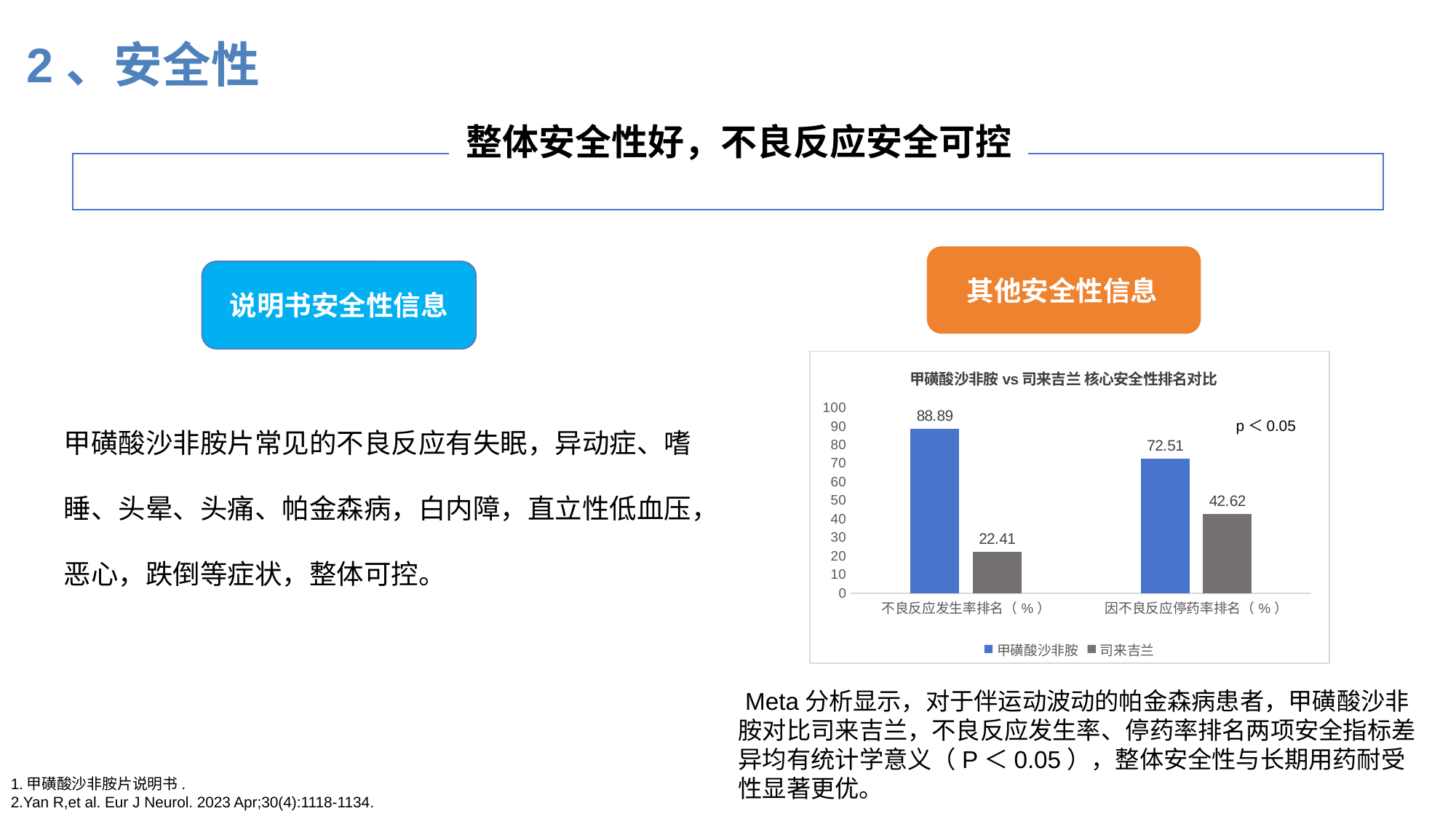

2、安全性
整体安全性好，不良反应安全可控

其他安全性信息

说明书安全性信息

### Chart: 甲磺酸沙非胺vs司来吉兰 核心安全性排名对比

| Category | 甲磺酸沙非胺 | 司来吉兰 |
|---|---|---|
| 不良反应发生率排名（%） | 88.89 | 22.41 |
| 因不良反应停药率排名（%） | 72.51 | 42.62 |
甲磺酸沙非胺片常见的不良反应有失眠，异动症、嗜睡、头晕、头痛、帕金森病，白内障，直立性低血压，恶心，跌倒等症状，整体可控。
p＜0.05
 Meta分析显示，对于伴运动波动的帕金森病患者，甲磺酸沙非胺对比司来吉兰，不良反应发生率、停药率排名两项安全指标差异均有统计学意义（P＜0.05），整体安全性与长期用药耐受性显著更优。
1.甲磺酸沙非胺片说明书.
2.Yan R,et al. Eur J Neurol. 2023 Apr;30(4):1118-1134.